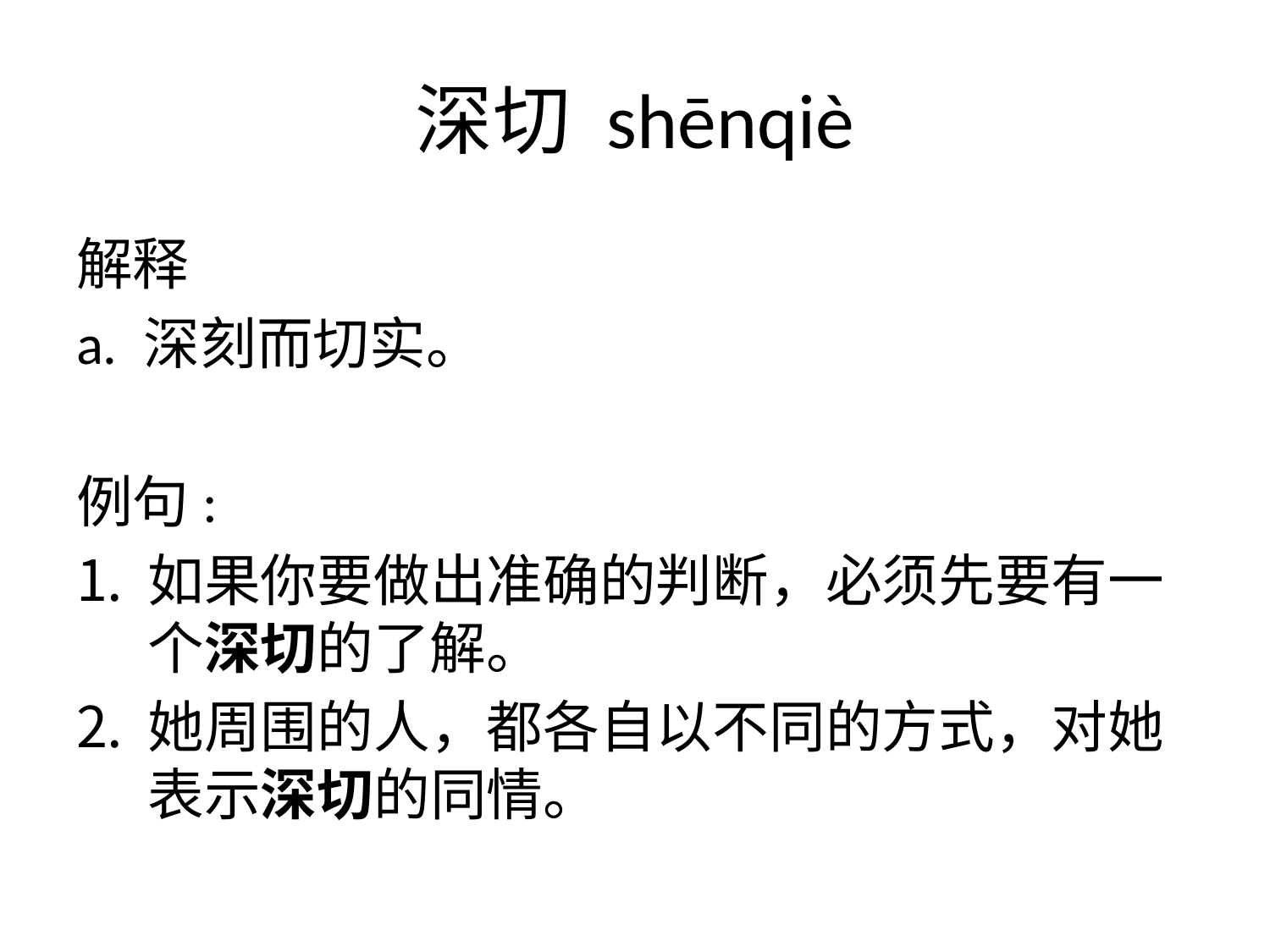

# 深切 shēnqiè
解释
a. 深刻而切实。

例句:
如果你要做出准确的判断，必须先要有一个深切的了解。
她周围的人，都各自以不同的方式，对她表示深切的同情。